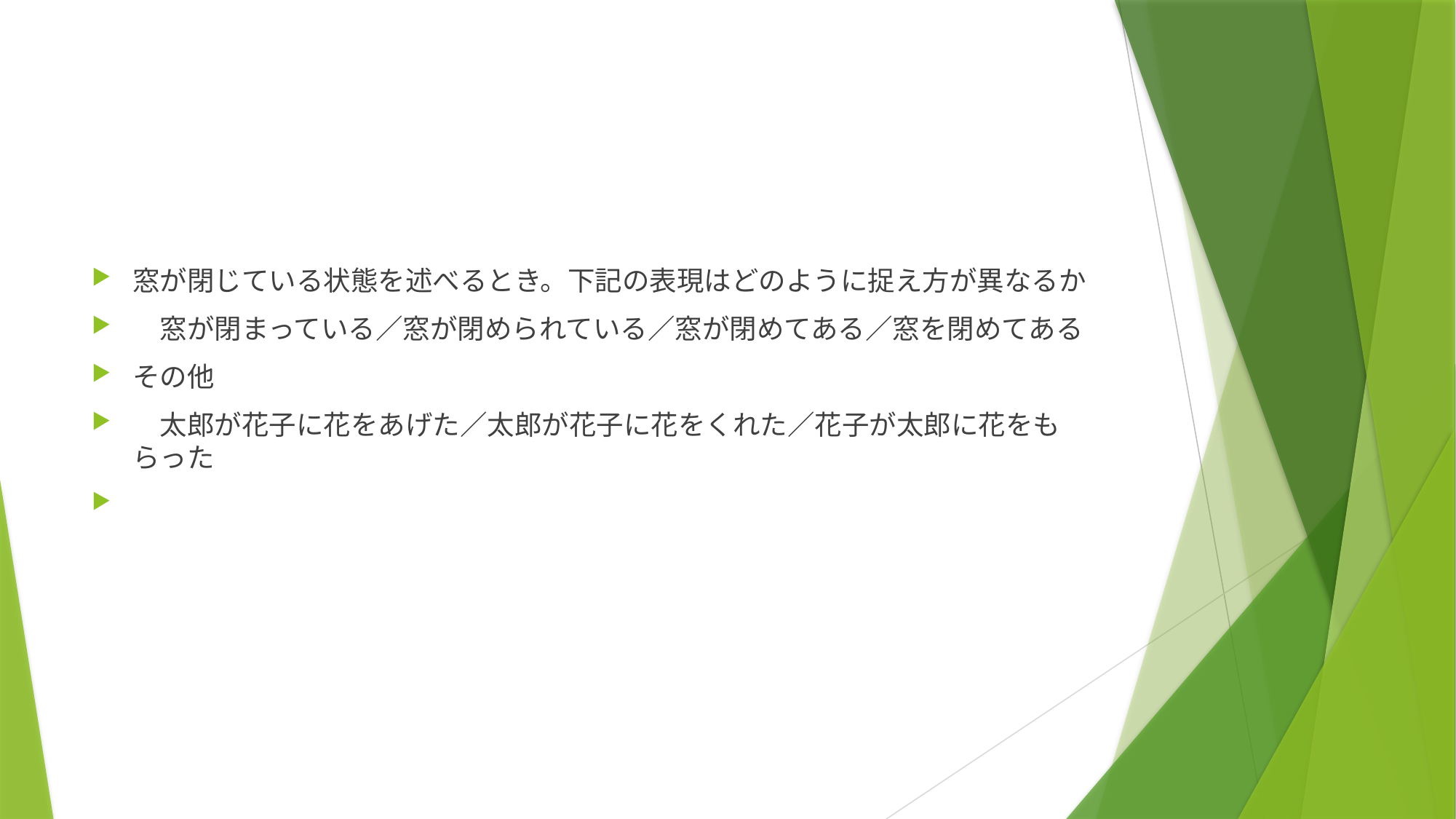

#
窓が閉じている状態を述べるとき。下記の表現はどのように捉え方が異なるか
　窓が閉まっている／窓が閉められている／窓が閉めてある／窓を閉めてある
その他
　太郎が花子に花をあげた／太郎が花子に花をくれた／花子が太郎に花をもらった